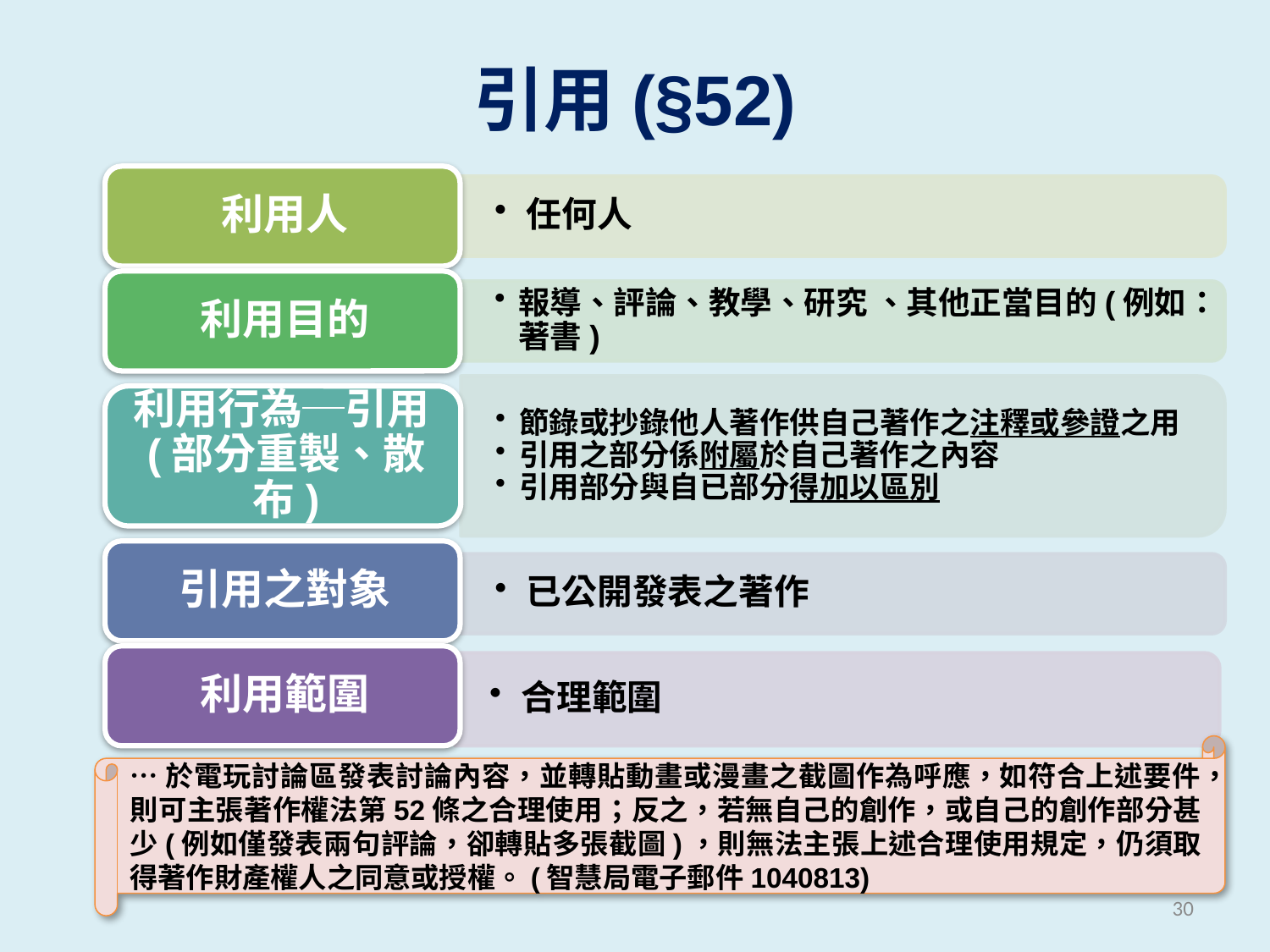

# 引用(§52)
任何人
利用人
報導、評論、教學、研究 、其他正當目的(例如：著書)
利用目的
節錄或抄錄他人著作供自己著作之注釋或參證之用
引用之部分係附屬於自己著作之內容
引用部分與自已部分得加以區別
利用行為─引用(部分重製、散布)
已公開發表之著作
引用之對象
合理範圍
利用範圍
…於電玩討論區發表討論內容，並轉貼動畫或漫畫之截圖作為呼應，如符合上述要件，則可主張著作權法第52條之合理使用；反之，若無自己的創作，或自己的創作部分甚少(例如僅發表兩句評論，卻轉貼多張截圖)，則無法主張上述合理使用規定，仍須取得著作財產權人之同意或授權。(智慧局電子郵件1040813)
30